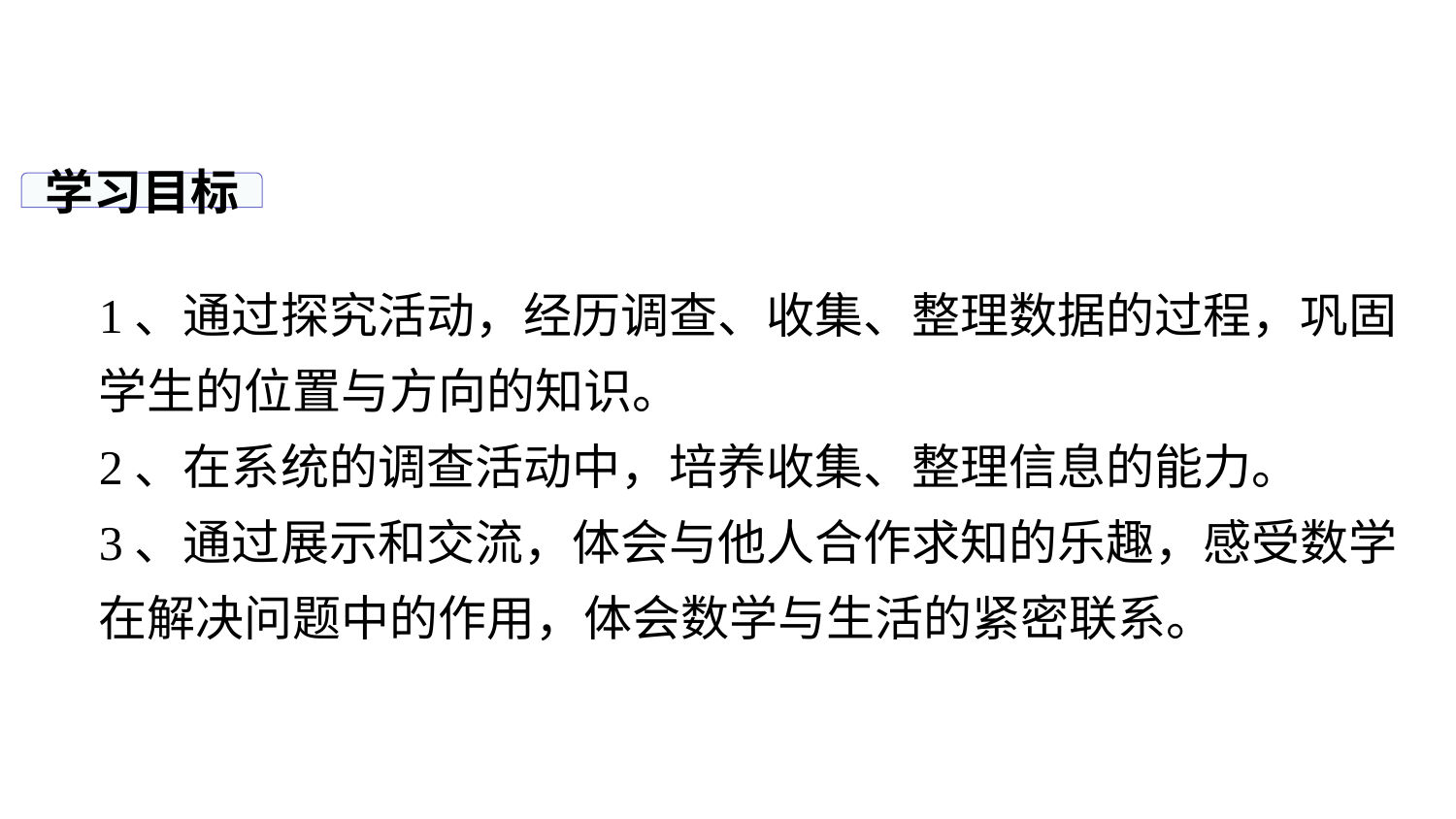

学习目标
1、通过探究活动，经历调查、收集、整理数据的过程，巩固学生的位置与方向的知识。
2、在系统的调查活动中，培养收集、整理信息的能力。
3、通过展示和交流，体会与他人合作求知的乐趣，感受数学在解决问题中的作用，体会数学与生活的紧密联系。